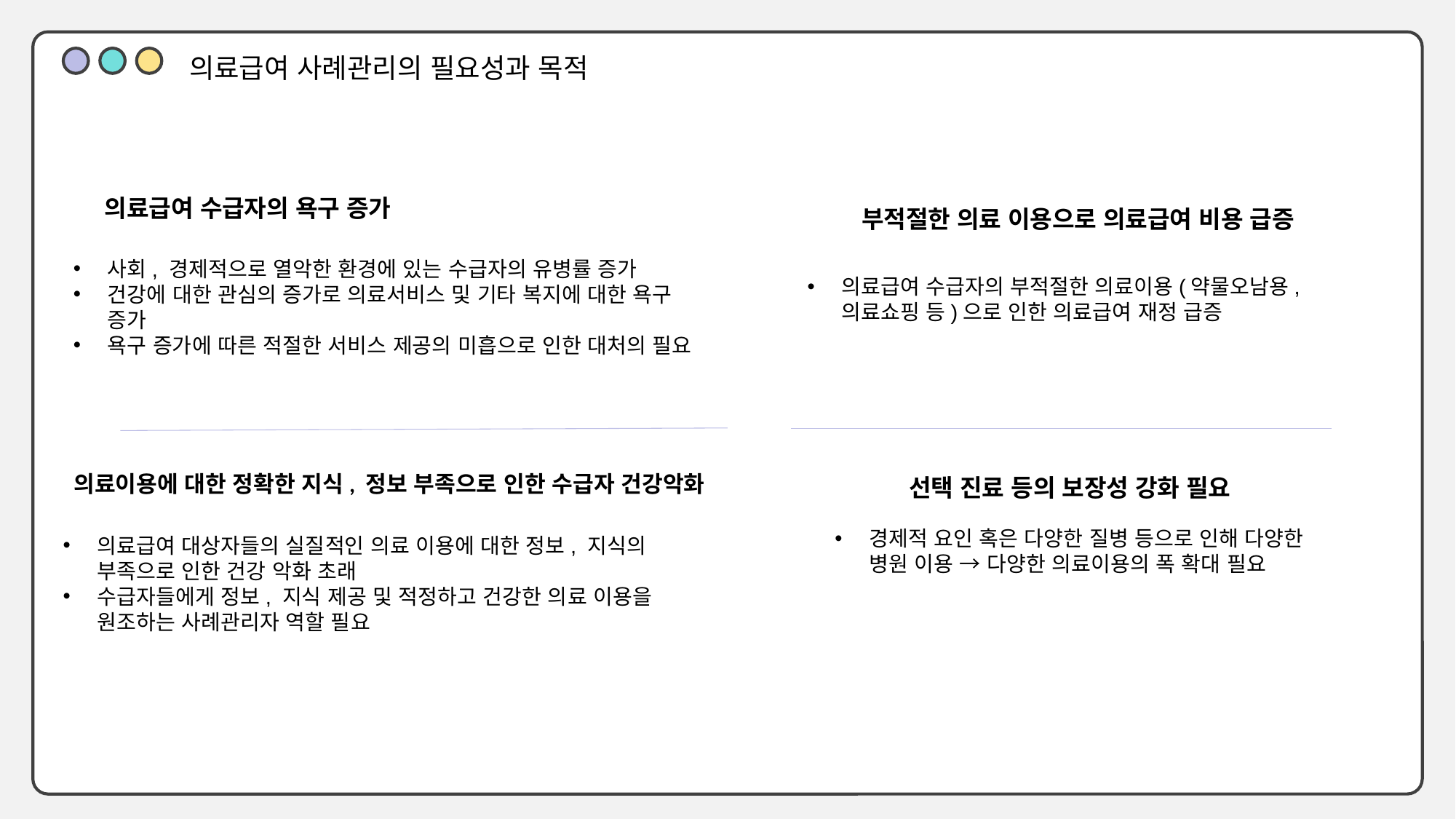

의료급여 사례관리의 필요성과 목적

의료급여 수급자의 욕구 증가
부적절한 의료 이용으로 의료급여 비용 급증
사회, 경제적으로 열악한 환경에 있는 수급자의 유병률 증가
건강에 대한 관심의 증가로 의료서비스 및 기타 복지에 대한 욕구 증가
욕구 증가에 따른 적절한 서비스 제공의 미흡으로 인한 대처의 필요
의료급여 수급자의 부적절한 의료이용(약물오남용, 의료쇼핑 등)으로 인한 의료급여 재정 급증
의료이용에 대한 정확한 지식, 정보 부족으로 인한 수급자 건강악화
선택 진료 등의 보장성 강화 필요
경제적 요인 혹은 다양한 질병 등으로 인해 다양한 병원 이용 → 다양한 의료이용의 폭 확대 필요
의료급여 대상자들의 실질적인 의료 이용에 대한 정보, 지식의 부족으로 인한 건강 악화 초래
수급자들에게 정보, 지식 제공 및 적정하고 건강한 의료 이용을 원조하는 사례관리자 역할 필요